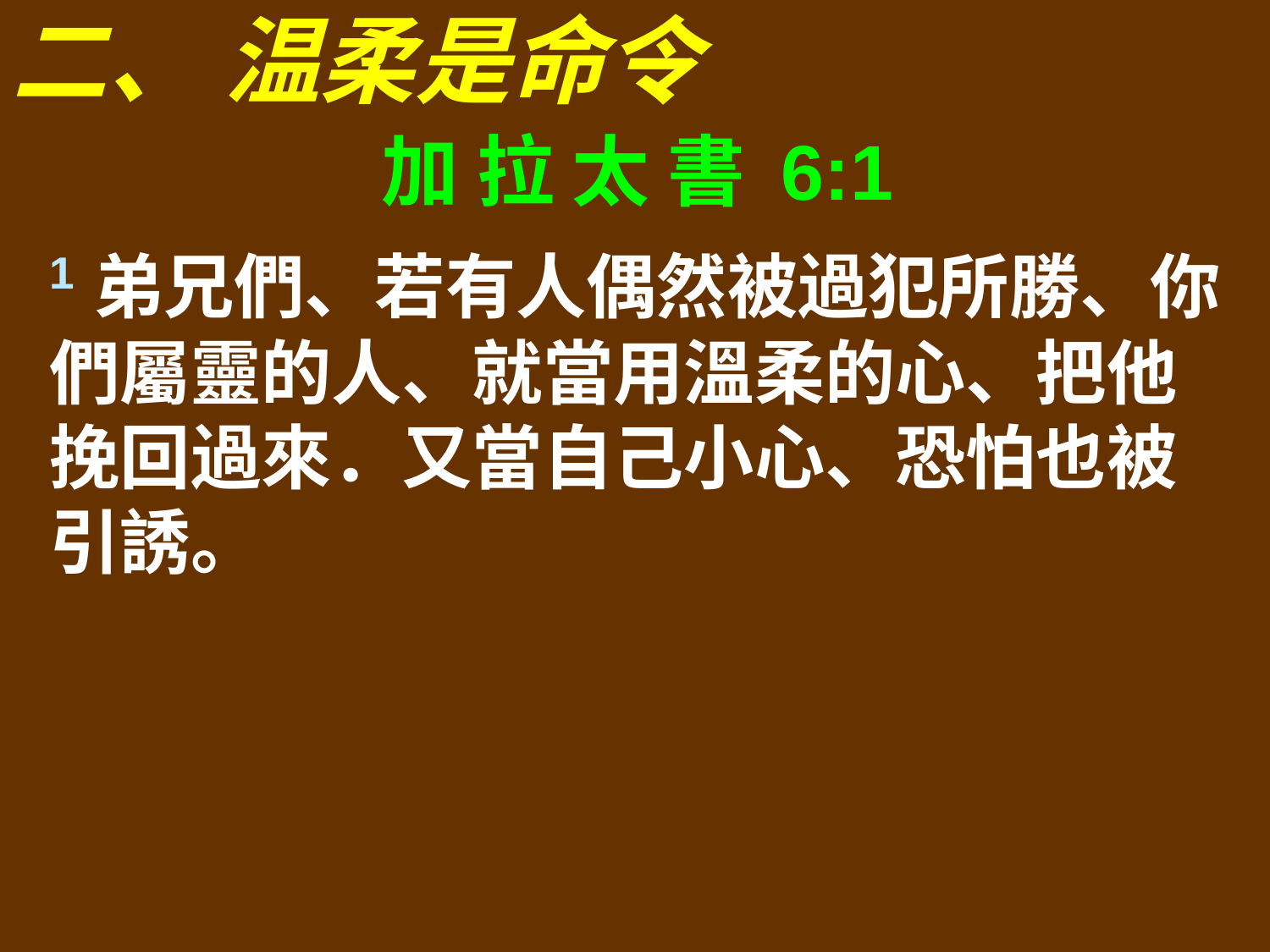

二、 温柔是命令
加 拉 太 書 6:1
1弟兄們、若有人偶然被過犯所勝、你們屬靈的人、就當用溫柔的心、把他挽回過來．又當自己小心、恐怕也被引誘。